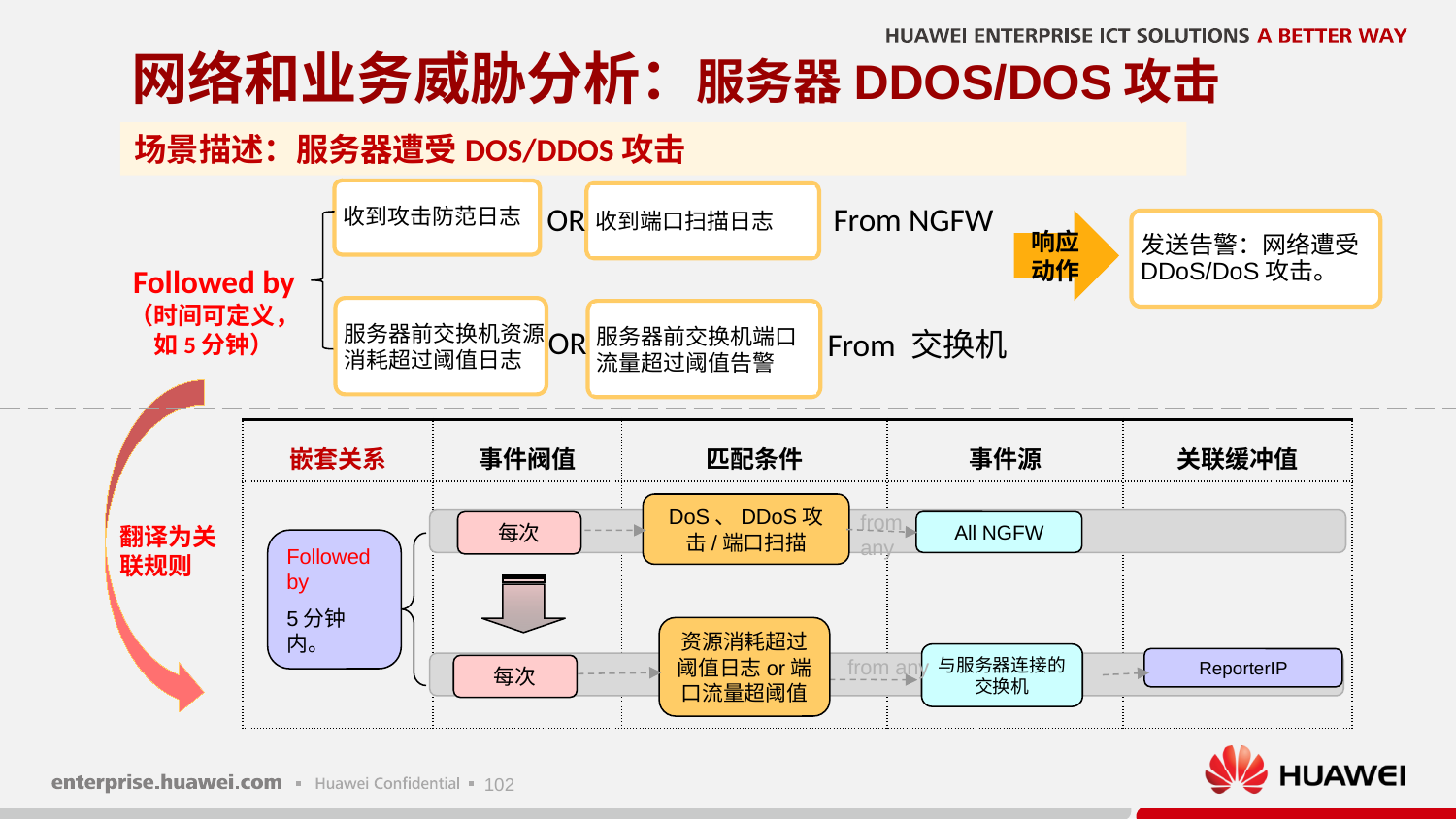

# 网络和业务威胁分析：服务器DDOS/DOS攻击
场景描述：服务器遭受DOS/DDOS攻击

收到攻击防范日志

收到端口扫描日志
OR
From NGFW
响应动作

发送告警：网络遭受DDoS/DoS攻击。

Followed by
（时间可定义，如5分钟）

服务器前交换机资源消耗超过阈值日志

服务器前交换机端口流量超过阈值告警
OR
From 交换机

| 嵌套关系 | 事件阀值 | 匹配条件 | 事件源 | 关联缓冲值 |
| --- | --- | --- | --- | --- |
|  |  |  |  |  |
DoS、DDoS攻击/端口扫描
from
any

All NGFW
每次

Followed by
5分钟内。

资源消耗超过阈值日志or端口流量超阈值
与服务器连接的交换机
from any

ReporterIP

每次

翻译为关联规则